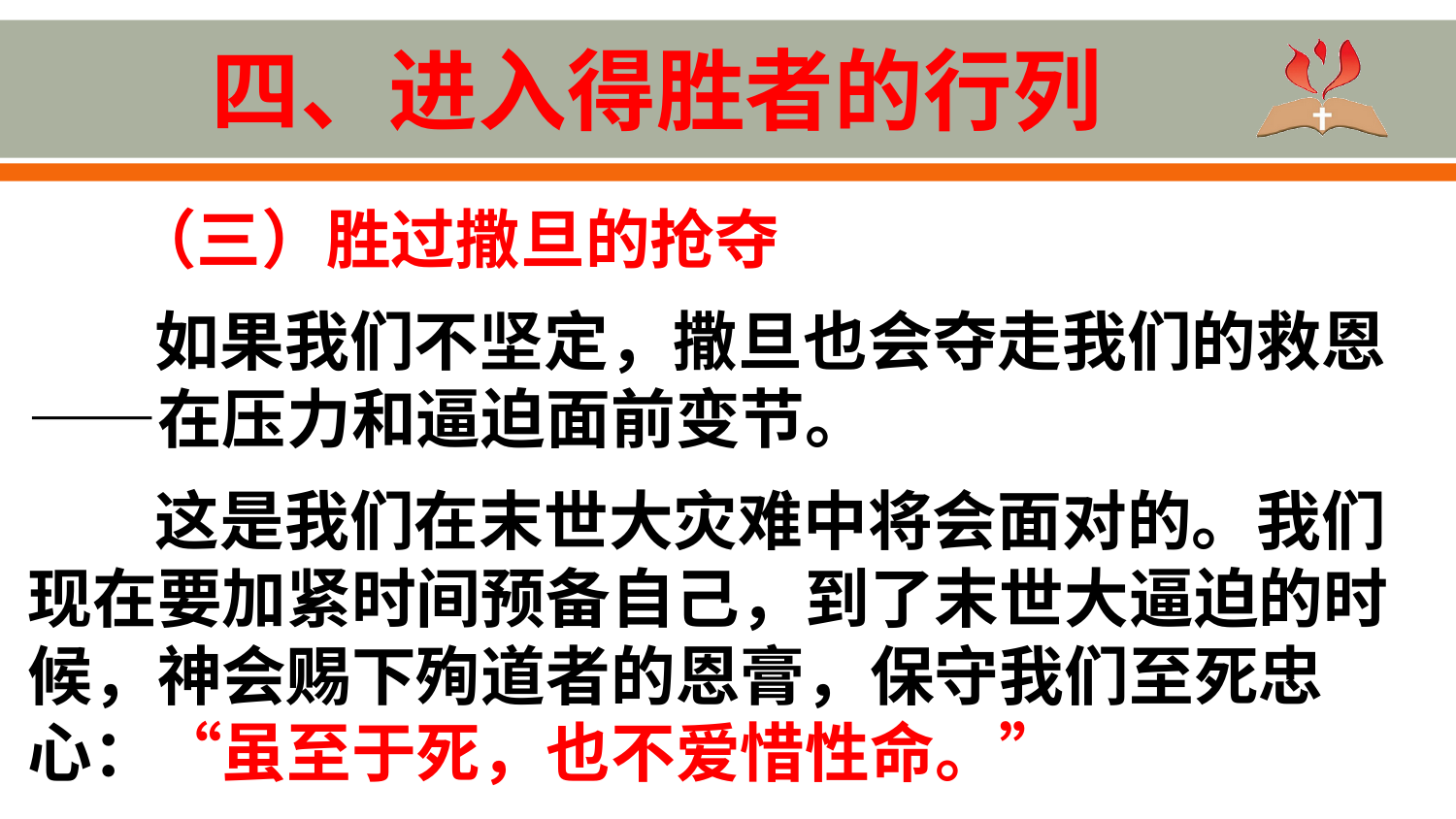

# 四、进入得胜者的行列
      （三）胜过撒旦的抢夺
如果我们不坚定，撒旦也会夺走我们的救恩——在压力和逼迫面前变节。
这是我们在末世大灾难中将会面对的。我们现在要加紧时间预备自己，到了末世大逼迫的时候，神会赐下殉道者的恩膏，保守我们至死忠心：“虽至于死，也不爱惜性命。”

51